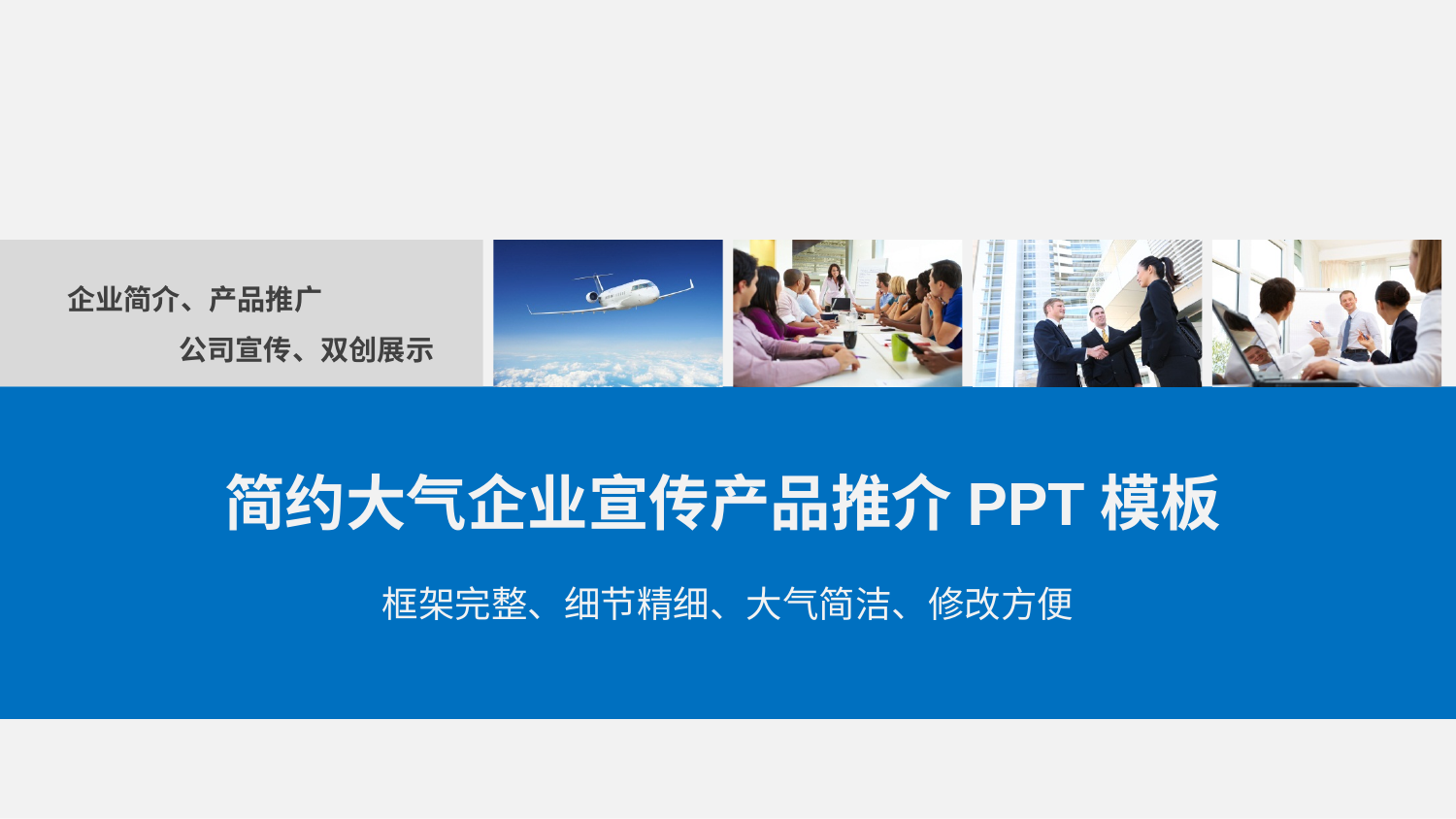

企业简介、产品推广
                公司宣传、双创展示

简约大气企业宣传产品推介PPT模板
框架完整、细节精细、大气简洁、修改方便